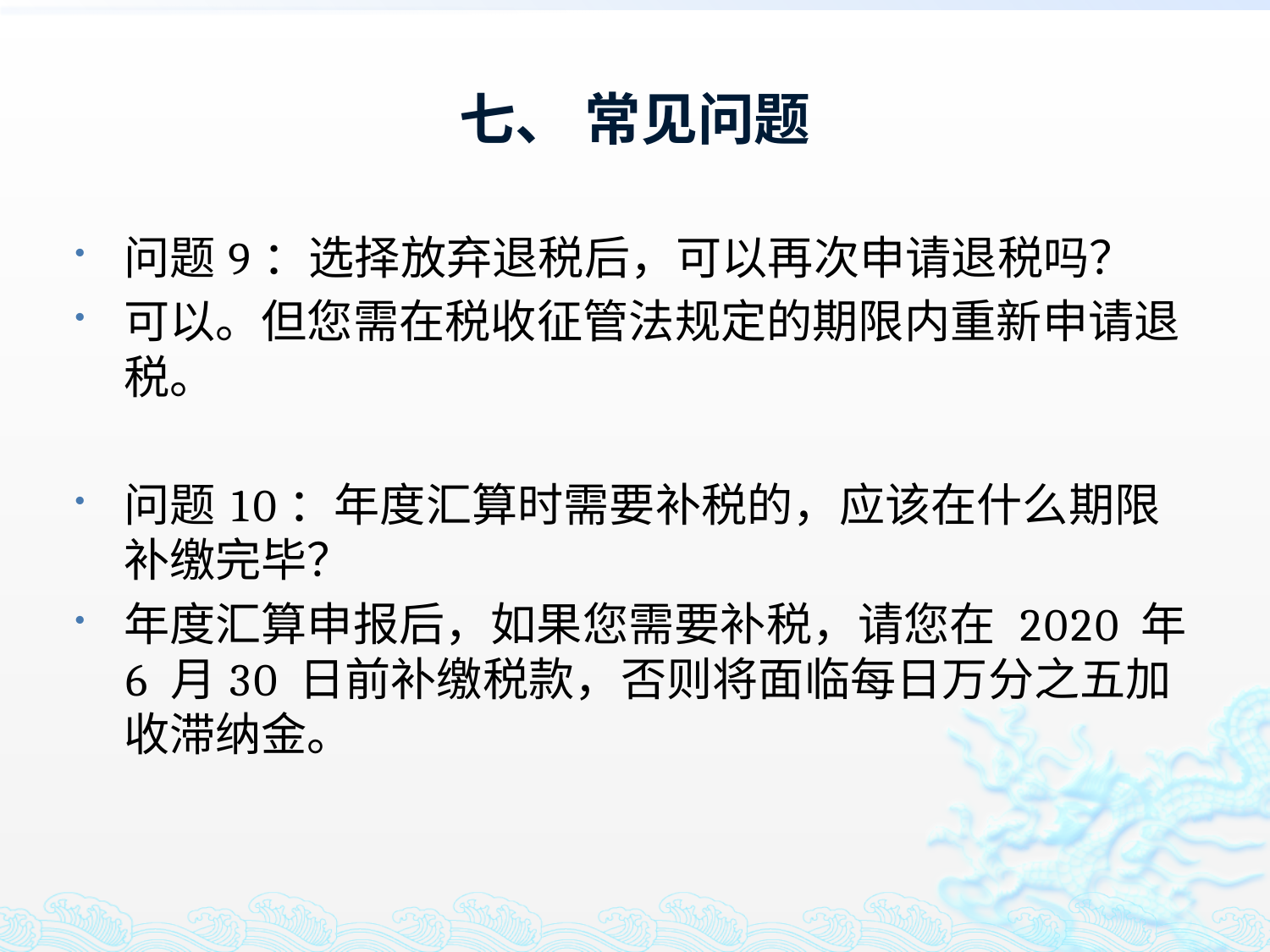

# 七、 常见问题
问题9：选择放弃退税后，可以再次申请退税吗？
可以。但您需在税收征管法规定的期限内重新申请退税。

问题10：年度汇算时需要补税的，应该在什么期限补缴完毕？
年度汇算申报后，如果您需要补税，请您在 2020 年 6 月30 日前补缴税款，否则将面临每日万分之五加收滞纳金。